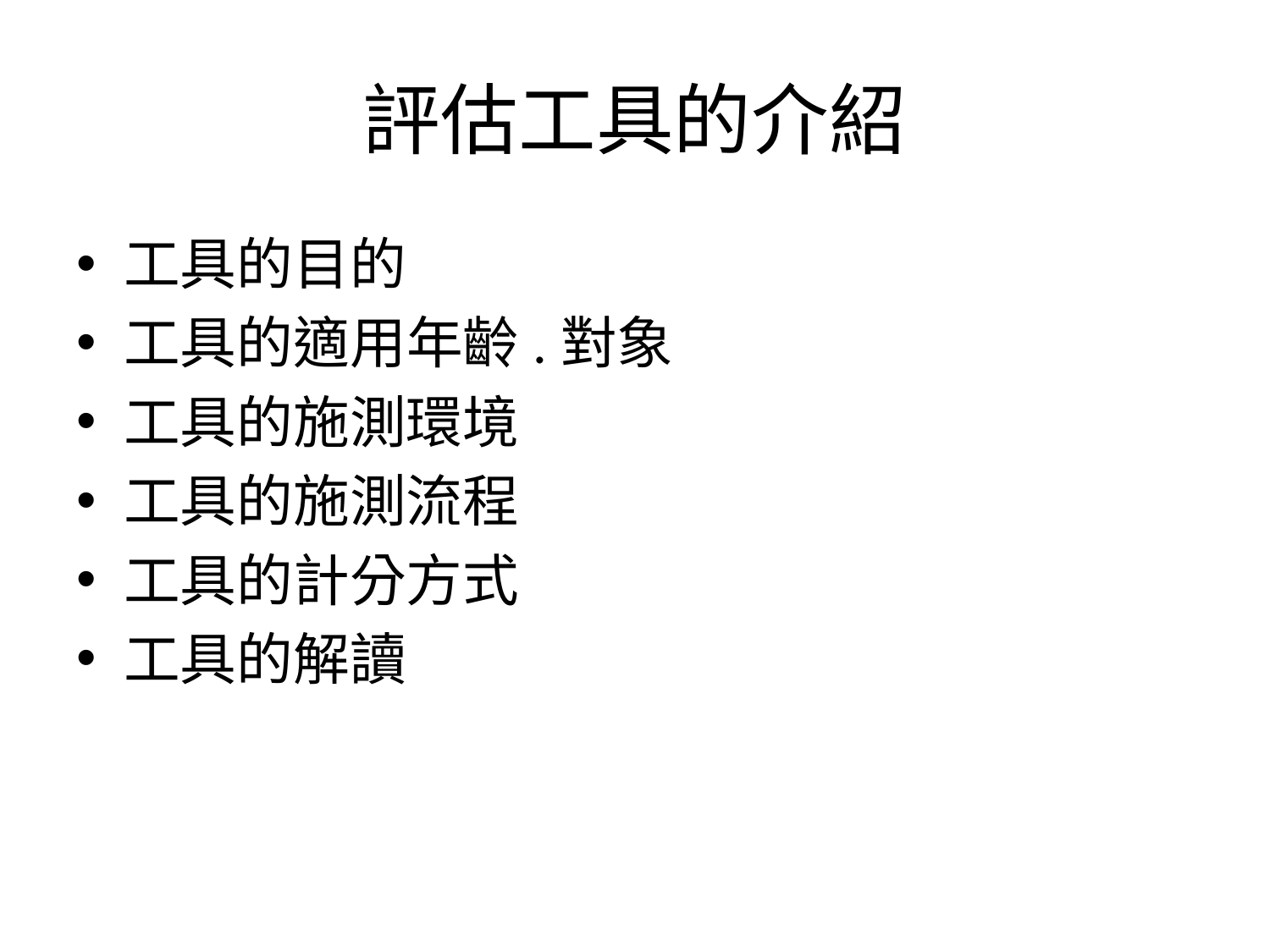

# 評估工具的介紹
工具的目的
工具的適用年齡.對象
工具的施測環境
工具的施測流程
工具的計分方式
工具的解讀